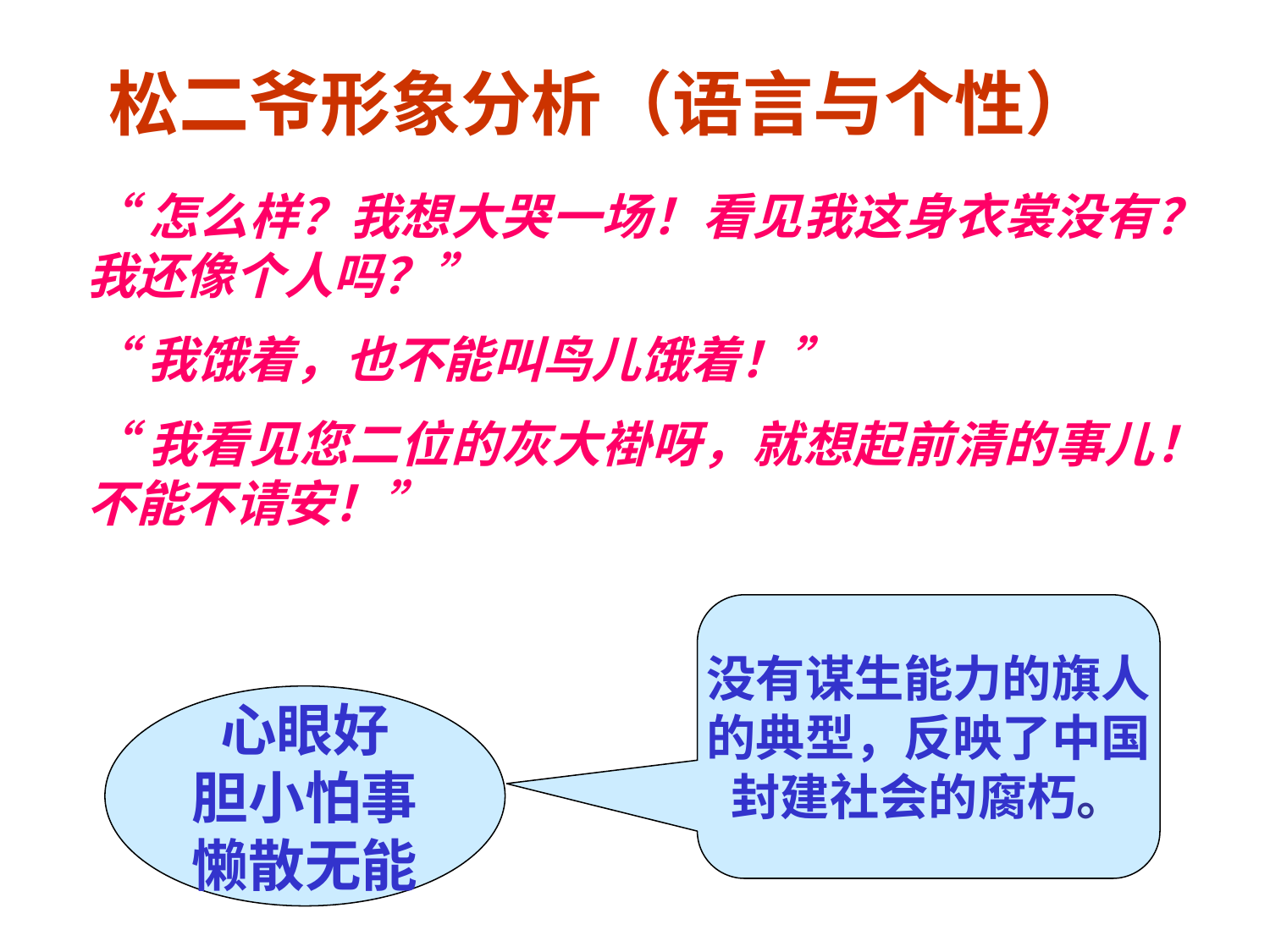

松二爷形象分析（语言与个性）
“怎么样？我想大哭一场！看见我这身衣裳没有？我还像个人吗？”
“我饿着，也不能叫鸟儿饿着！”
“我看见您二位的灰大褂呀，就想起前清的事儿！不能不请安！”
没有谋生能力的旗人
的典型，反映了中国
封建社会的腐朽。
心眼好
胆小怕事
懒散无能